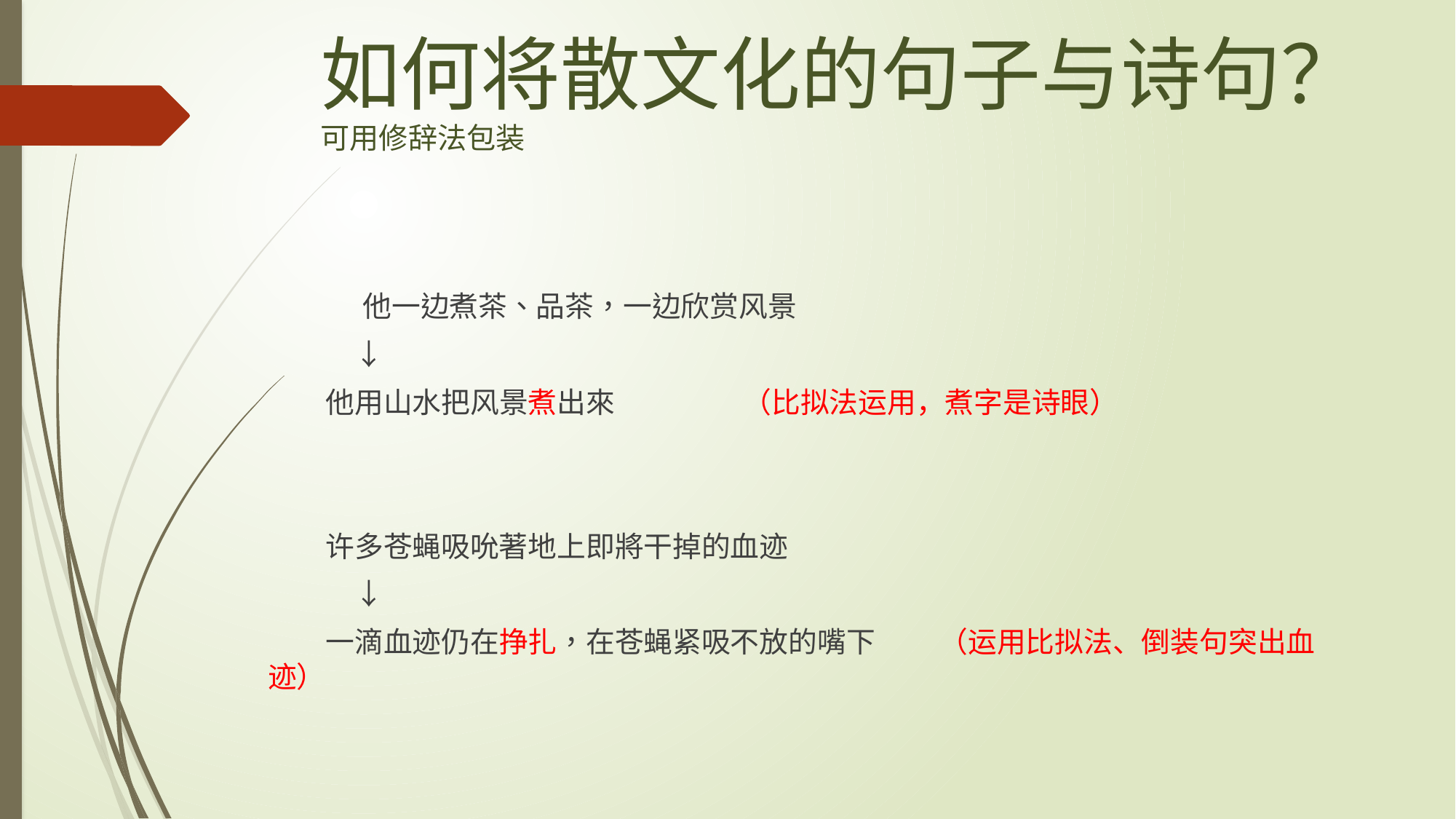

# 如何将散文化的句子与诗句？ 可用修辞法包装

	他一边煮茶、品茶，一边欣赏风景
　　　↓
　　他用山水把风景煮出來					   	（比拟法运用，煮字是诗眼）

　　许多苍蝇吸吮著地上即將干掉的血迹
　　　↓
　　一滴血迹仍在挣扎，在苍蝇紧吸不放的嘴下	 （运用比拟法、倒装句突出血迹）